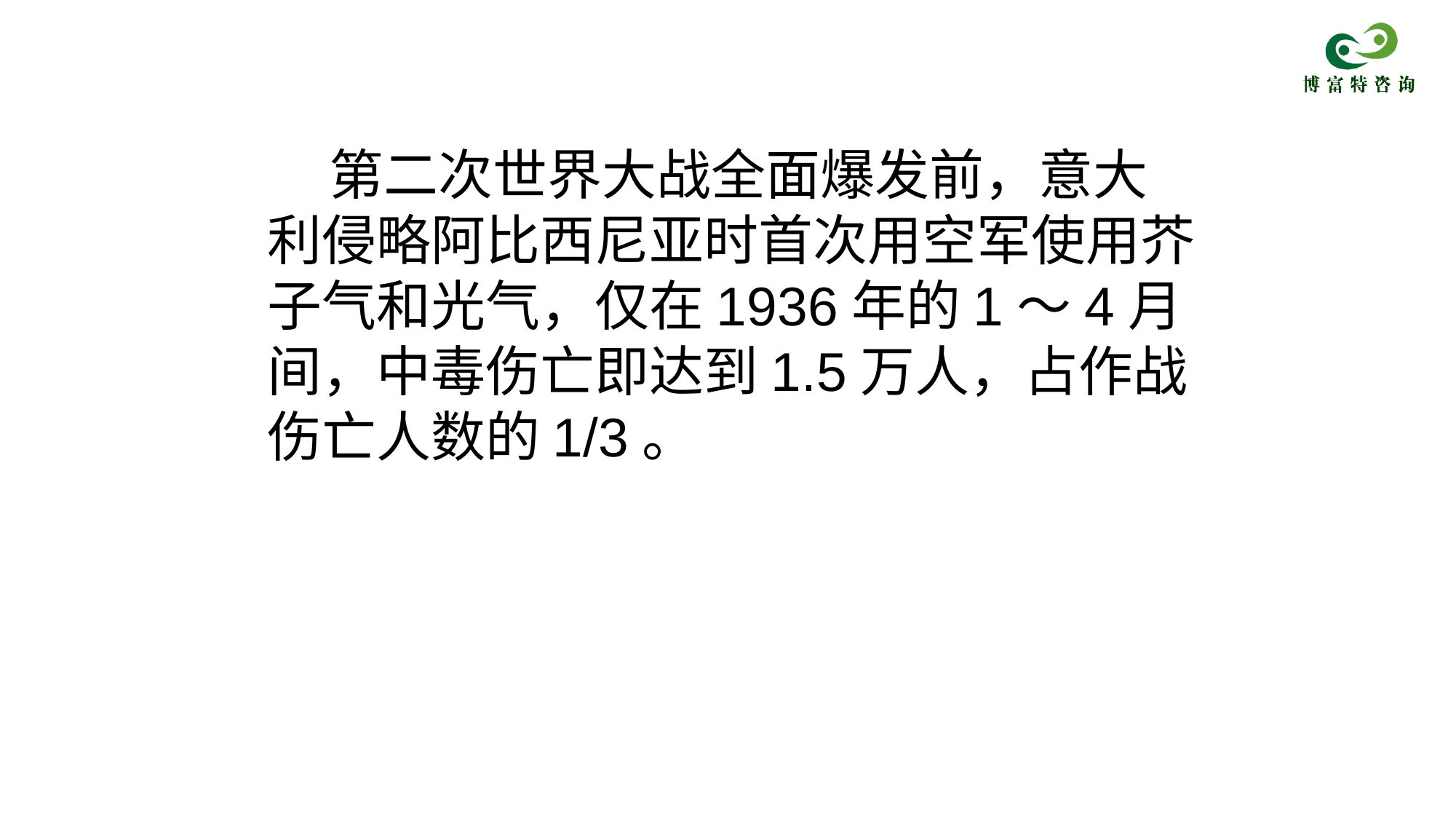

第二次世界大战全面爆发前，意大利侵略阿比西尼亚时首次用空军使用芥子气和光气，仅在1936年的1～4月间，中毒伤亡即达到1.5万人，占作战伤亡人数的1/3。